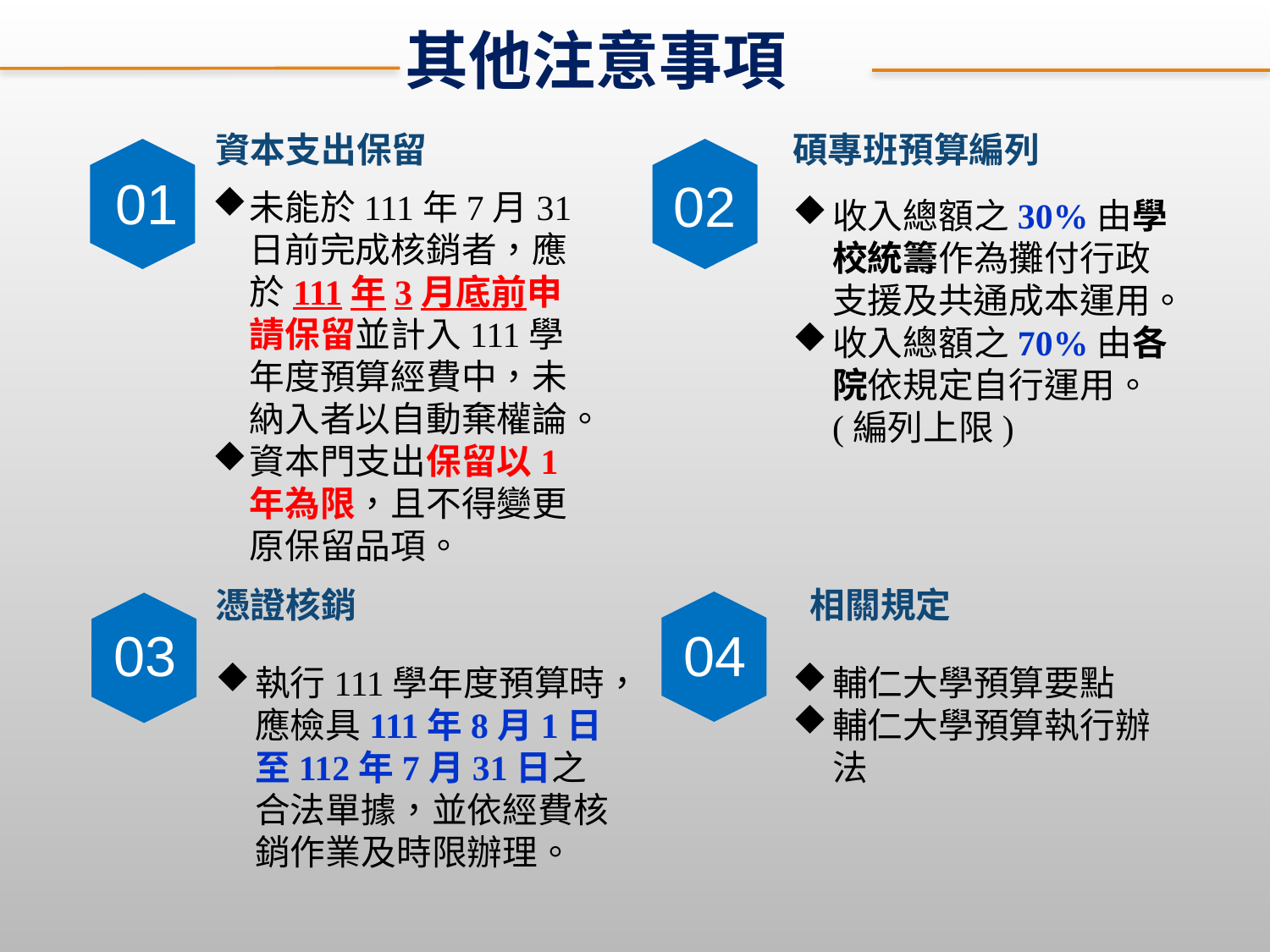

其他注意事項
資本支出保留
碩專班預算編列

01

02
未能於111年7月31日前完成核銷者，應於111年3月底前申請保留並計入111學年度預算經費中，未納入者以自動棄權論。
資本門支出保留以1年為限，且不得變更原保留品項。
收入總額之30%由學校統籌作為攤付行政支援及共通成本運用。
收入總額之70%由各院依規定自行運用。(編列上限)
憑證核銷
相關規定

04

03
執行111學年度預算時，應檢具111年8月1日至112年7月31日之合法單據，並依經費核銷作業及時限辦理。
輔仁大學預算要點
輔仁大學預算執行辦法